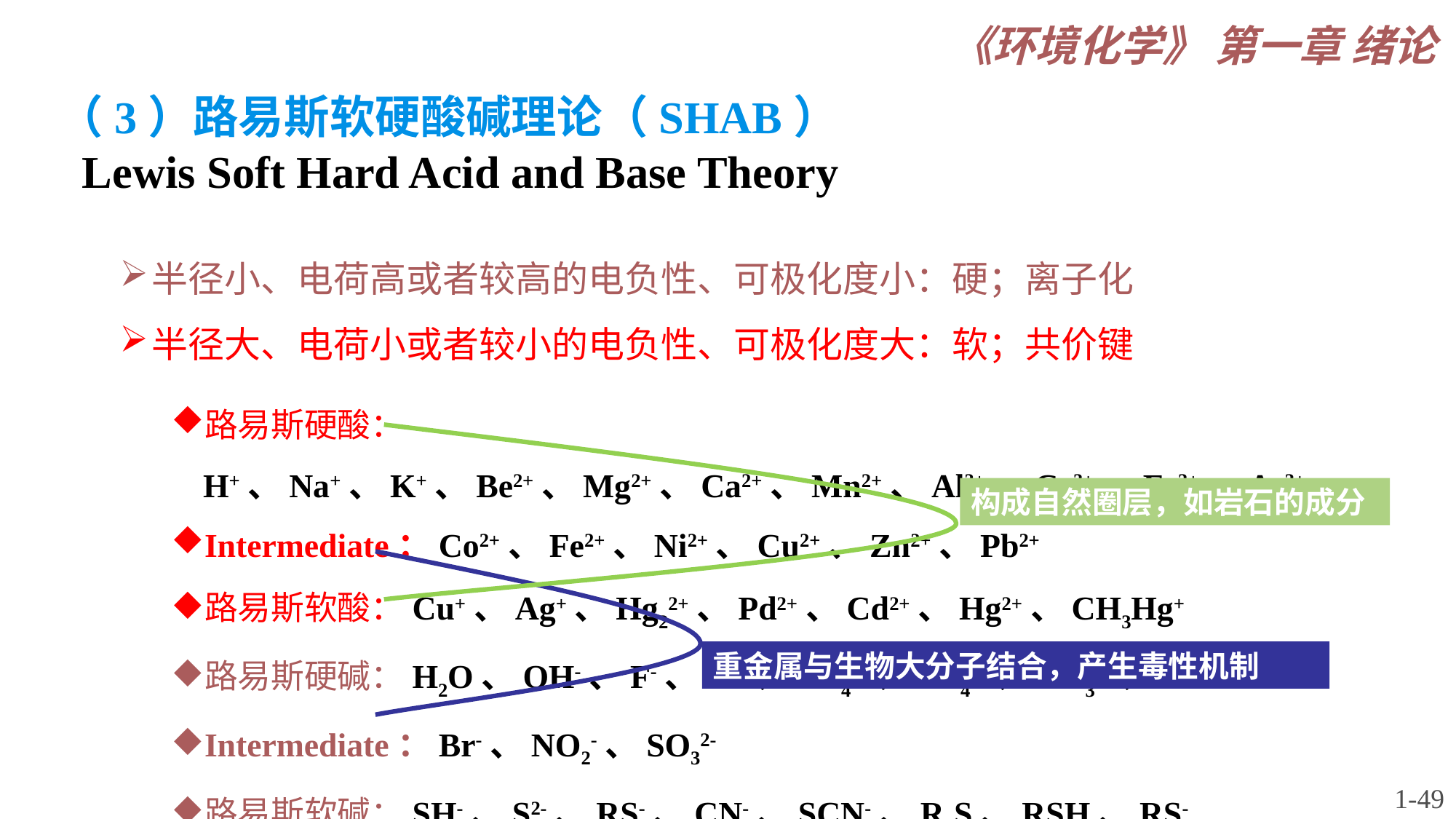

《环境化学》 第一章 绪论
（3）路易斯软硬酸碱理论（SHAB）
  Lewis Soft Hard Acid and Base Theory
半径小、电荷高或者较高的电负性、可极化度小：硬；离子化
半径大、电荷小或者较小的电负性、可极化度大：软；共价键
路易斯硬酸：H+、Na+、K+、Be2+、Mg2+、Ca2+、Mn2+、Al3+、Cr3+、Fe3+、As3+
Intermediate：Co2+、Fe2+、Ni2+、Cu2+、Zn2+、Pb2+
路易斯软酸：Cu+、Ag+、Hg22+、Pd2+、Cd2+、Hg2+、CH3Hg+
路易斯硬碱：H2O、OH-、F-、Cl-、PO43-、SO42-、CO32-、O2-
Intermediate：Br-、NO2-、SO32-
路易斯软碱：SH-、S2-、RS-、CN-、SCN-、R2S、RSH、RS-

构成自然圈层，如岩石的成分

重金属与生物大分子结合，产生毒性机制
1-49